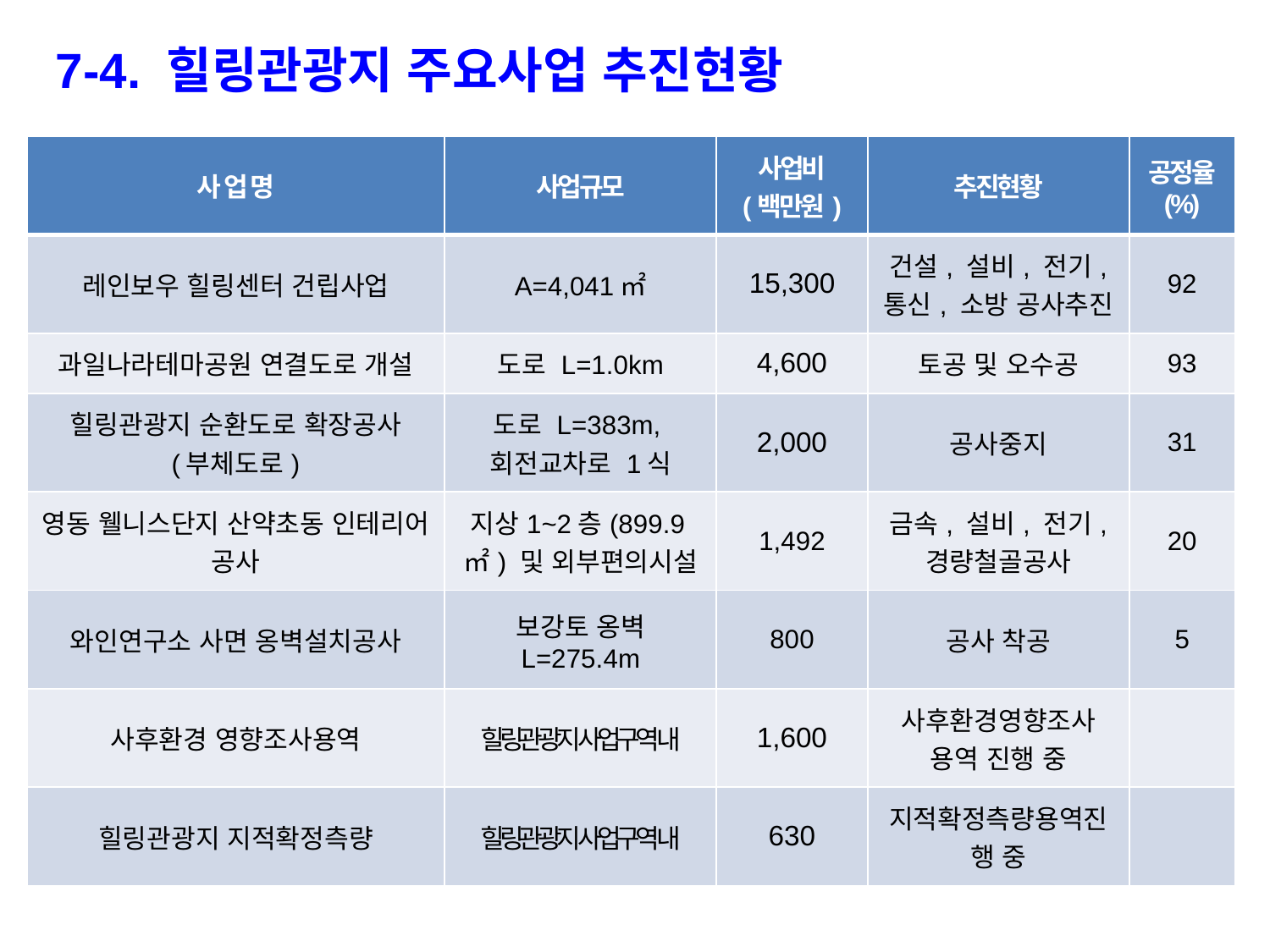

7-4. 힐링관광지 주요사업 추진현황
| 사 업 명 | 사업규모 | 사업비 (백만원) | 추진현황 | 공정율 (%) |
| --- | --- | --- | --- | --- |
| 레인보우 힐링센터 건립사업 | A=4,041㎡ | 15,300 | 건설, 설비, 전기, 통신, 소방 공사추진 | 92 |
| 과일나라테마공원 연결도로 개설 | 도로 L=1.0km | 4,600 | 토공 및 오수공 | 93 |
| 힐링관광지 순환도로 확장공사 (부체도로) | 도로 L=383m, 회전교차로 1식 | 2,000 | 공사중지 | 31 |
| 영동 웰니스단지 산약초동 인테리어 공사 | 지상1~2층(899.9㎡) 및 외부편의시설 | 1,492 | 금속, 설비, 전기, 경량철골공사 | 20 |
| 와인연구소 사면 옹벽설치공사 | 보강토 옹벽 L=275.4m | 800 | 공사 착공 | 5 |
| 사후환경 영향조사용역 | 힐링관광지 사업구역 내 | 1,600 | 사후환경영향조사 용역 진행 중 |  |
| 힐링관광지 지적확정측량 | 힐링관광지 사업구역 내 | 630 | 지적확정측량용역진행 중 |  |